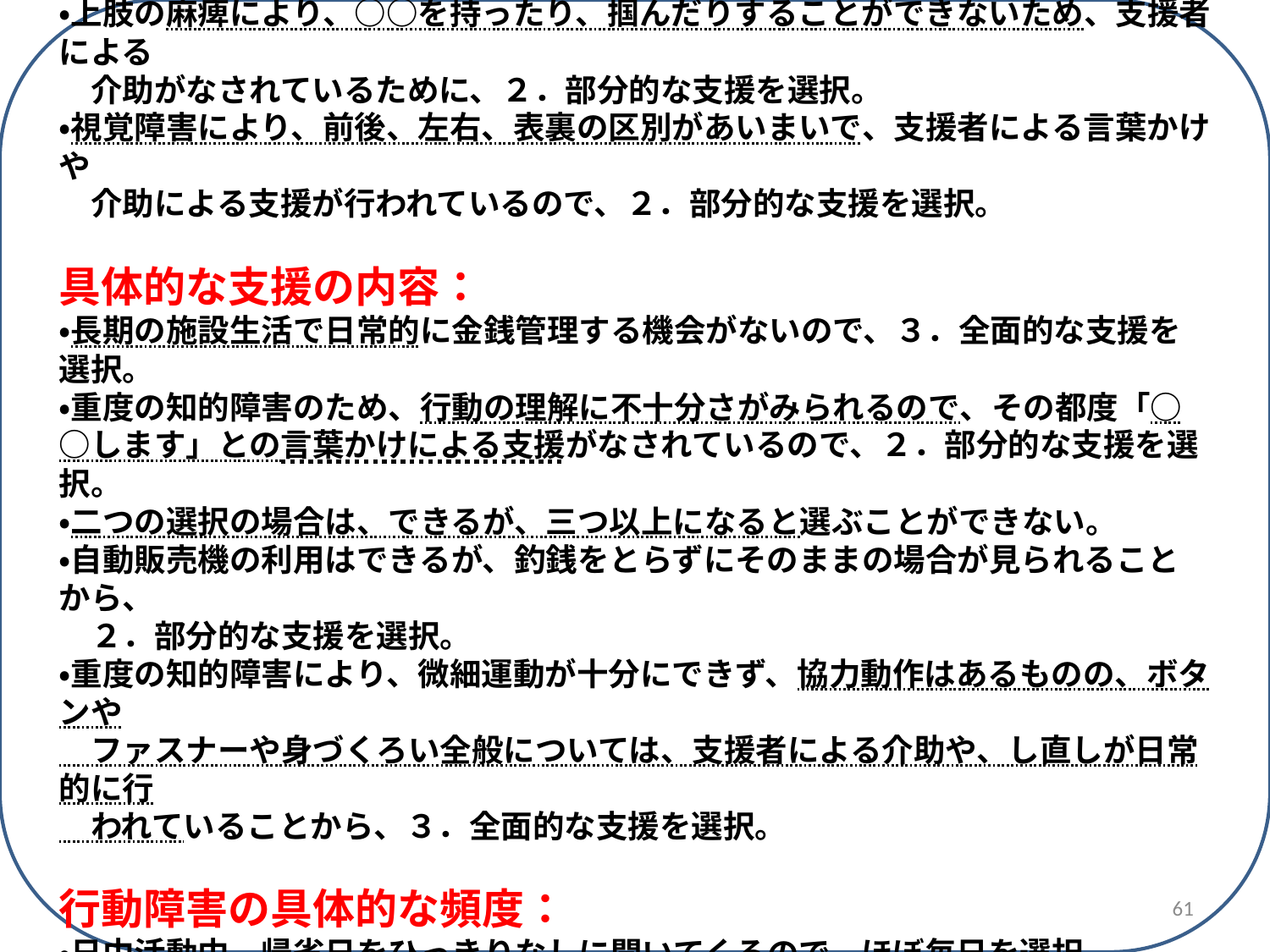

選択の根拠：
・重度の知的障害により、言葉の意味が理解できないために・・・・・・一連の行動が支
　援者により・・・・されている。
・上肢の麻痺により、○○を持ったり、掴んだりすることができないため、支援者による
　介助がなされているために、２．部分的な支援を選択。
・視覚障害により、前後、左右、表裏の区別があいまいで、支援者による言葉かけや
　介助による支援が行われているので、２．部分的な支援を選択。

具体的な支援の内容：
・長期の施設生活で日常的に金銭管理する機会がないので、３．全面的な支援を選択。
・重度の知的障害のため、行動の理解に不十分さがみられるので、その都度「○○します」との言葉かけによる支援がなされているので、２．部分的な支援を選択。
・二つの選択の場合は、できるが、三つ以上になると選ぶことができない。
・自動販売機の利用はできるが、釣銭をとらずにそのままの場合が見られることから、
　２．部分的な支援を選択。
・重度の知的障害により、微細運動が十分にできず、協力動作はあるものの、ボタンや
　ファスナーや身づくろい全般については、支援者による介助や、し直しが日常的に行
　われていることから、３．全面的な支援を選択。

行動障害の具体的な頻度：
・日中活動中、帰省日をひっきりなしに聞いてくるので、ほぼ毎日を選択。
・一連の行動が何とかできるが、○○については、行為が不十分なため、毎回支援者
　によるやり直しがなされていることから、２．部分的な支援を選択。
61